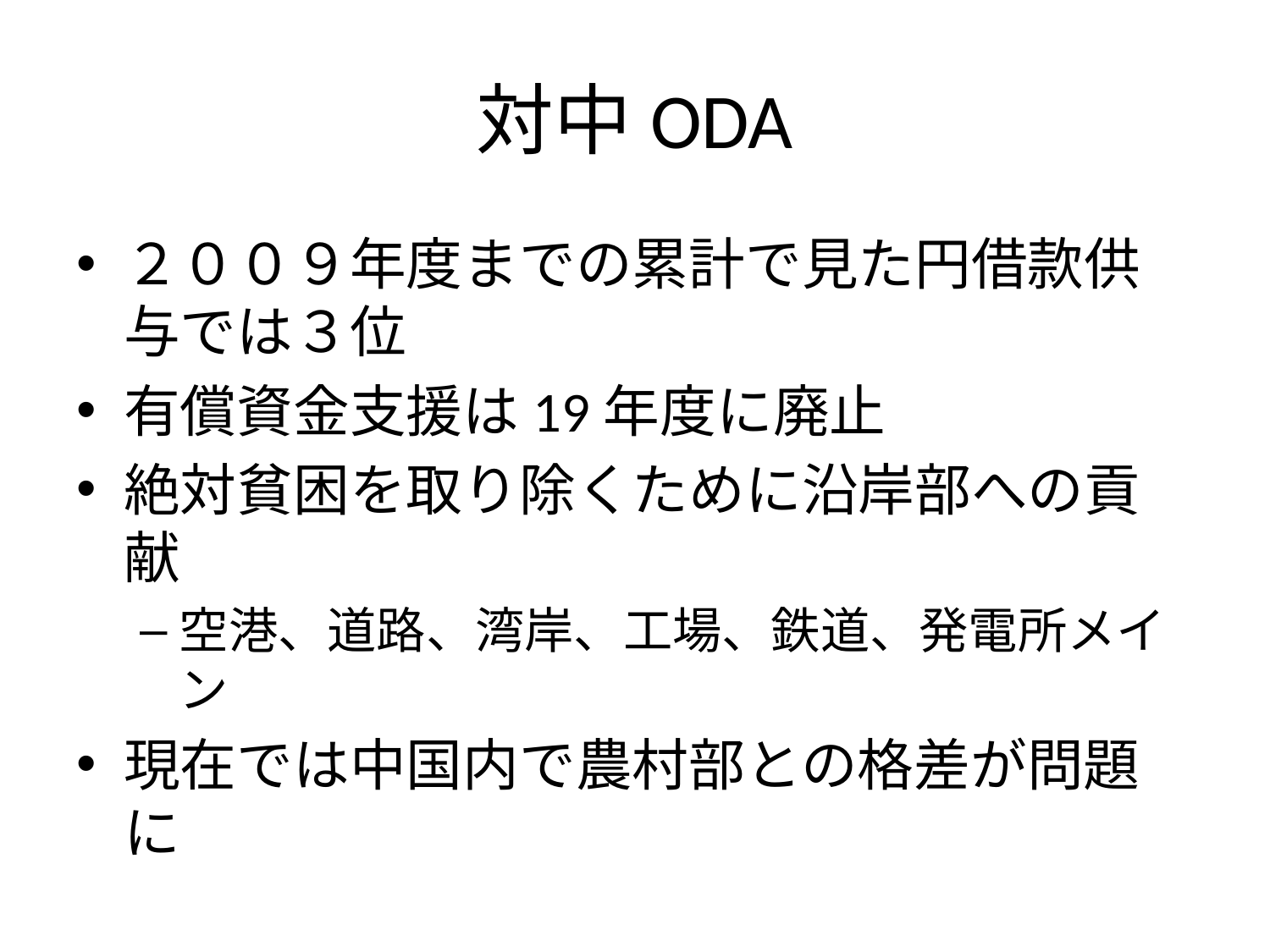

# 対中ODA
２００９年度までの累計で見た円借款供与では３位
有償資金支援は19年度に廃止
絶対貧困を取り除くために沿岸部への貢献
空港、道路、湾岸、工場、鉄道、発電所メイン
現在では中国内で農村部との格差が問題に